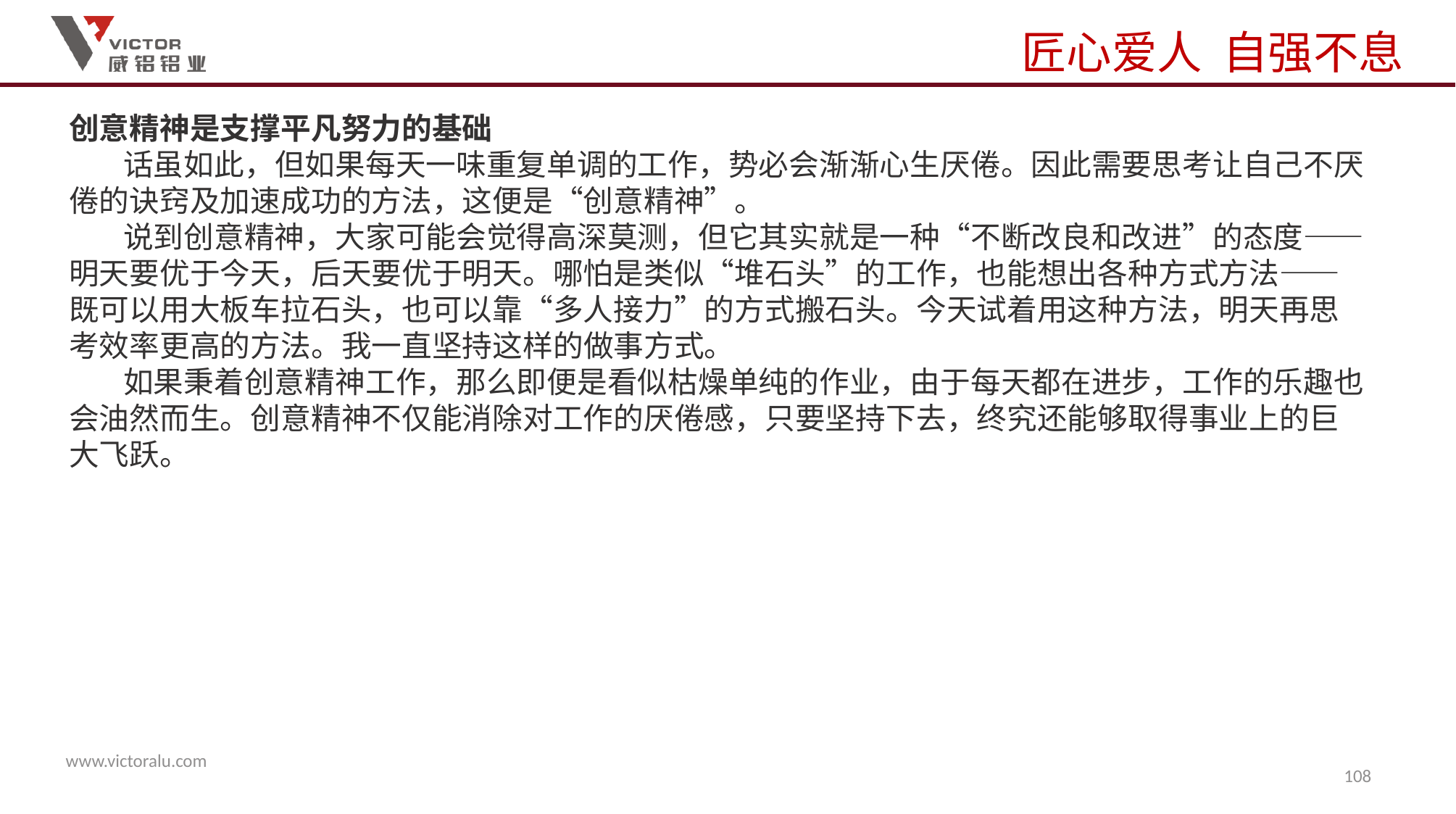

创意精神是支撑平凡努力的基础
话虽如此，但如果每天一味重复单调的工作，势必会渐渐心生厌倦。因此需要思考让自己不厌倦的诀窍及加速成功的方法，这便是“创意精神”。
说到创意精神，大家可能会觉得高深莫测，但它其实就是一种“不断改良和改进”的态度——明天要优于今天，后天要优于明天。哪怕是类似“堆石头”的工作，也能想出各种方式方法——既可以用大板车拉石头，也可以靠“多人接力”的方式搬石头。今天试着用这种方法，明天再思考效率更高的方法。我一直坚持这样的做事方式。
如果秉着创意精神工作，那么即便是看似枯燥单纯的作业，由于每天都在进步，工作的乐趣也会油然而生。创意精神不仅能消除对工作的厌倦感，只要坚持下去，终究还能够取得事业上的巨大飞跃。

108